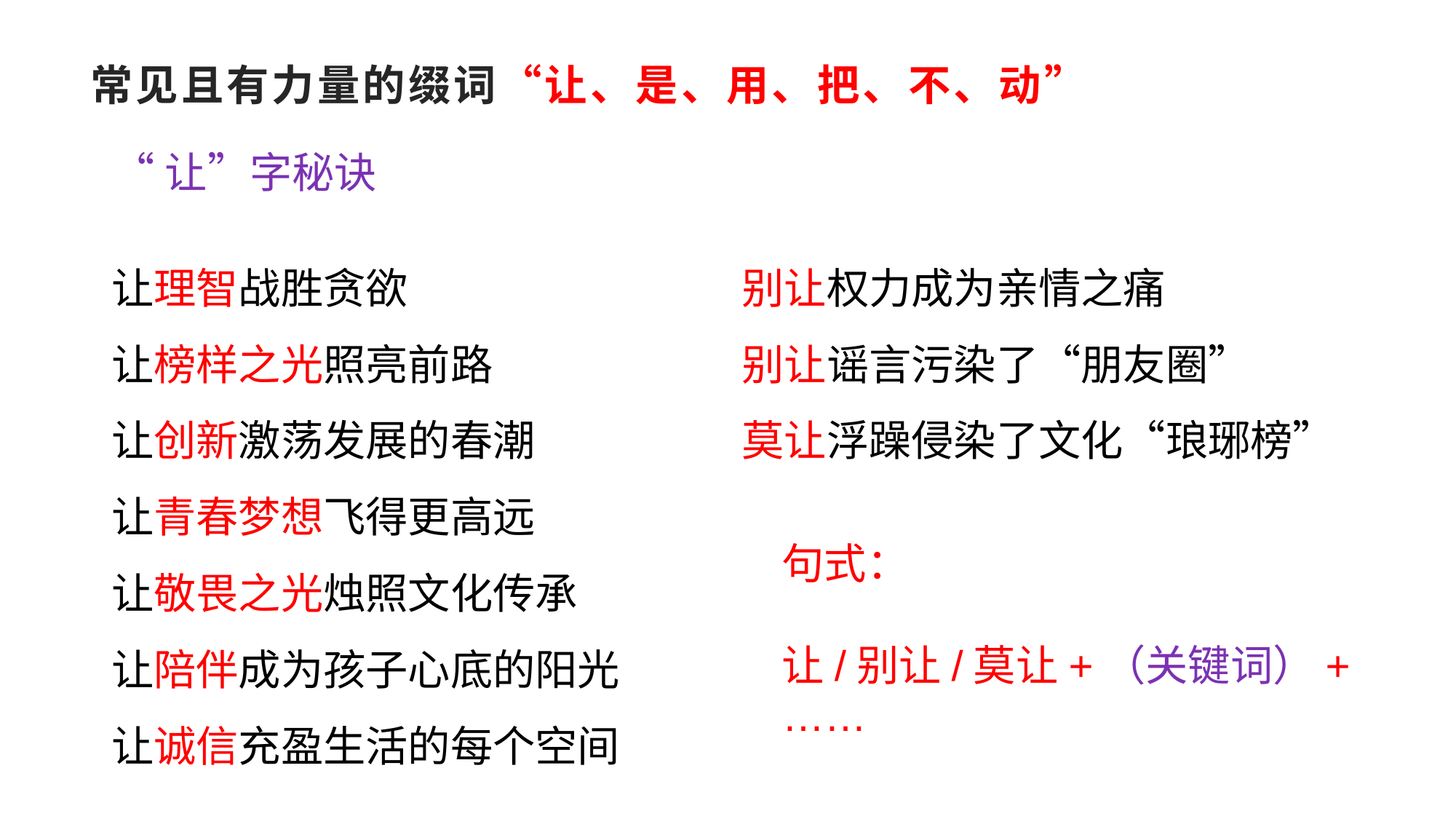

# 常见且有力量的缀词“让、是、用、把、不、动”
“让”字秘诀
让理智战胜贪欲
让榜样之光照亮前路
让创新激荡发展的春潮
让青春梦想飞得更高远
让敬畏之光烛照文化传承
让陪伴成为孩子心底的阳光
让诚信充盈生活的每个空间
别让权力成为亲情之痛
别让谣言污染了“朋友圈”
莫让浮躁侵染了文化“琅琊榜”
句式：

让/别让/莫让+（关键词）+……